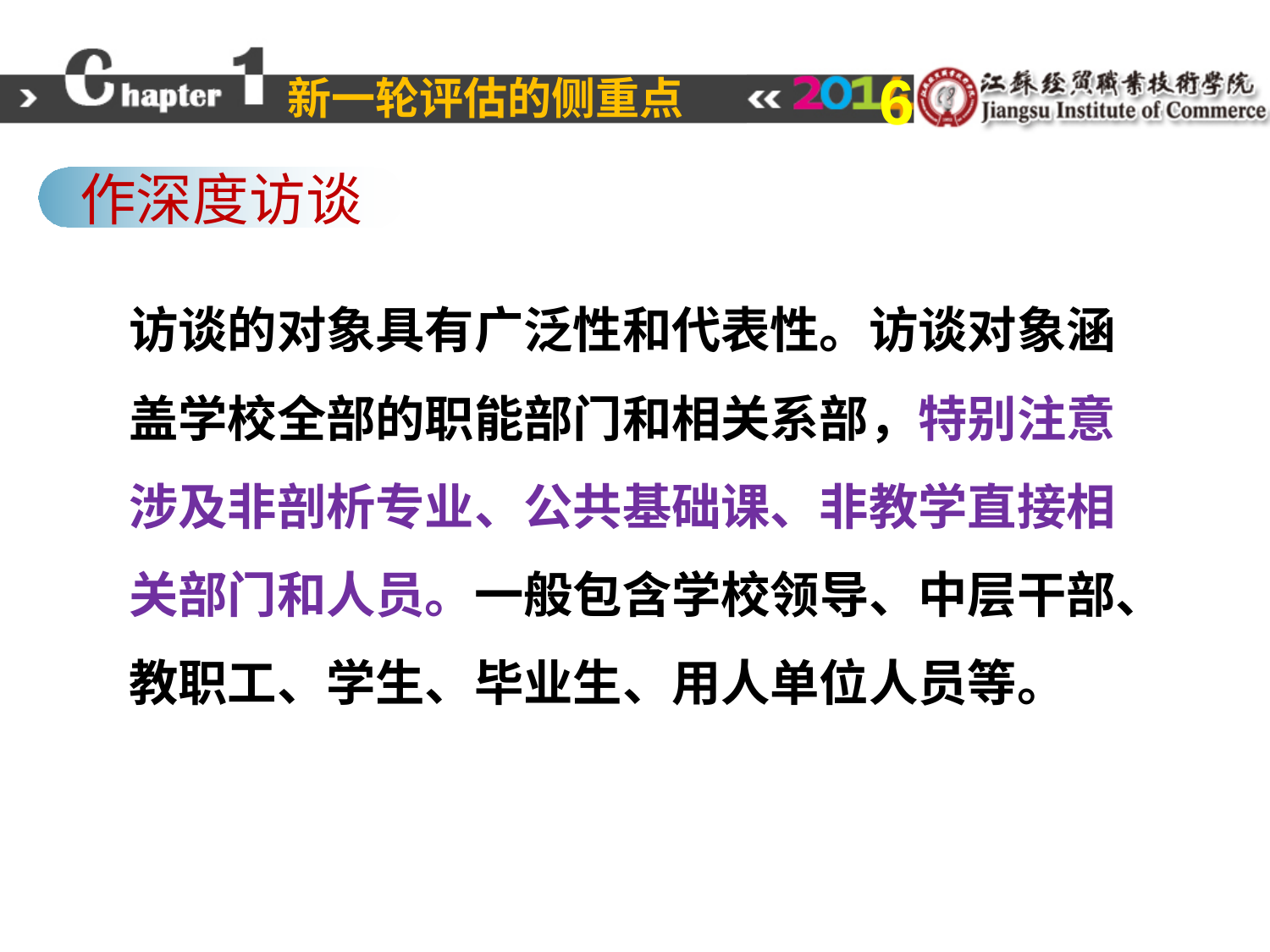

# 新一轮评估的侧重点
6
作深度访谈
访谈的对象具有广泛性和代表性。访谈对象涵盖学校全部的职能部门和相关系部，特别注意涉及非剖析专业、公共基础课、非教学直接相关部门和人员。一般包含学校领导、中层干部、教职工、学生、毕业生、用人单位人员等。